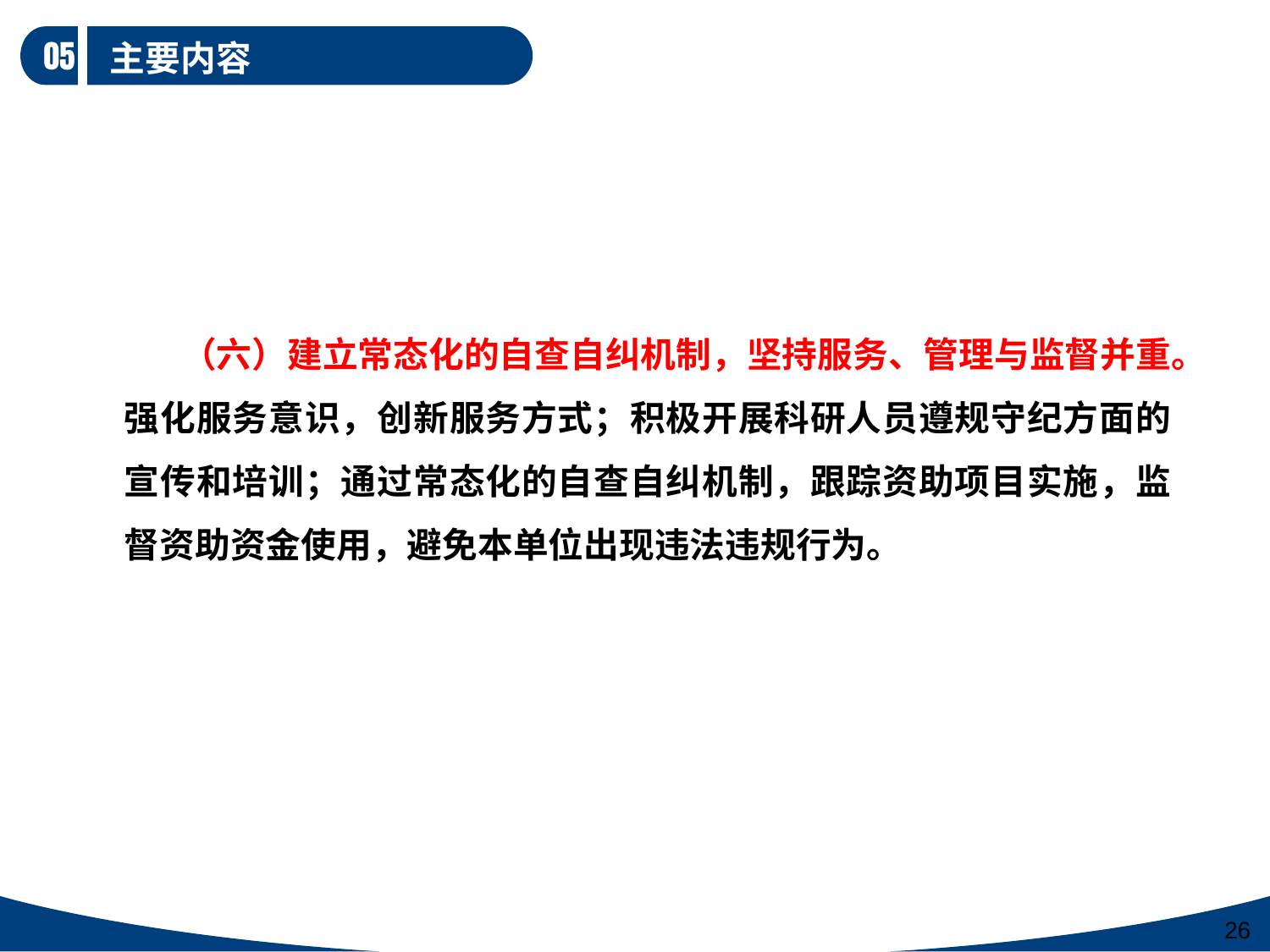

主要内容
05
      （六）建立常态化的自查自纠机制，坚持服务、管理与监督并重。强化服务意识，创新服务方式；积极开展科研人员遵规守纪方面的宣传和培训；通过常态化的自查自纠机制，跟踪资助项目实施，监督资助资金使用，避免本单位出现违法违规行为。

26